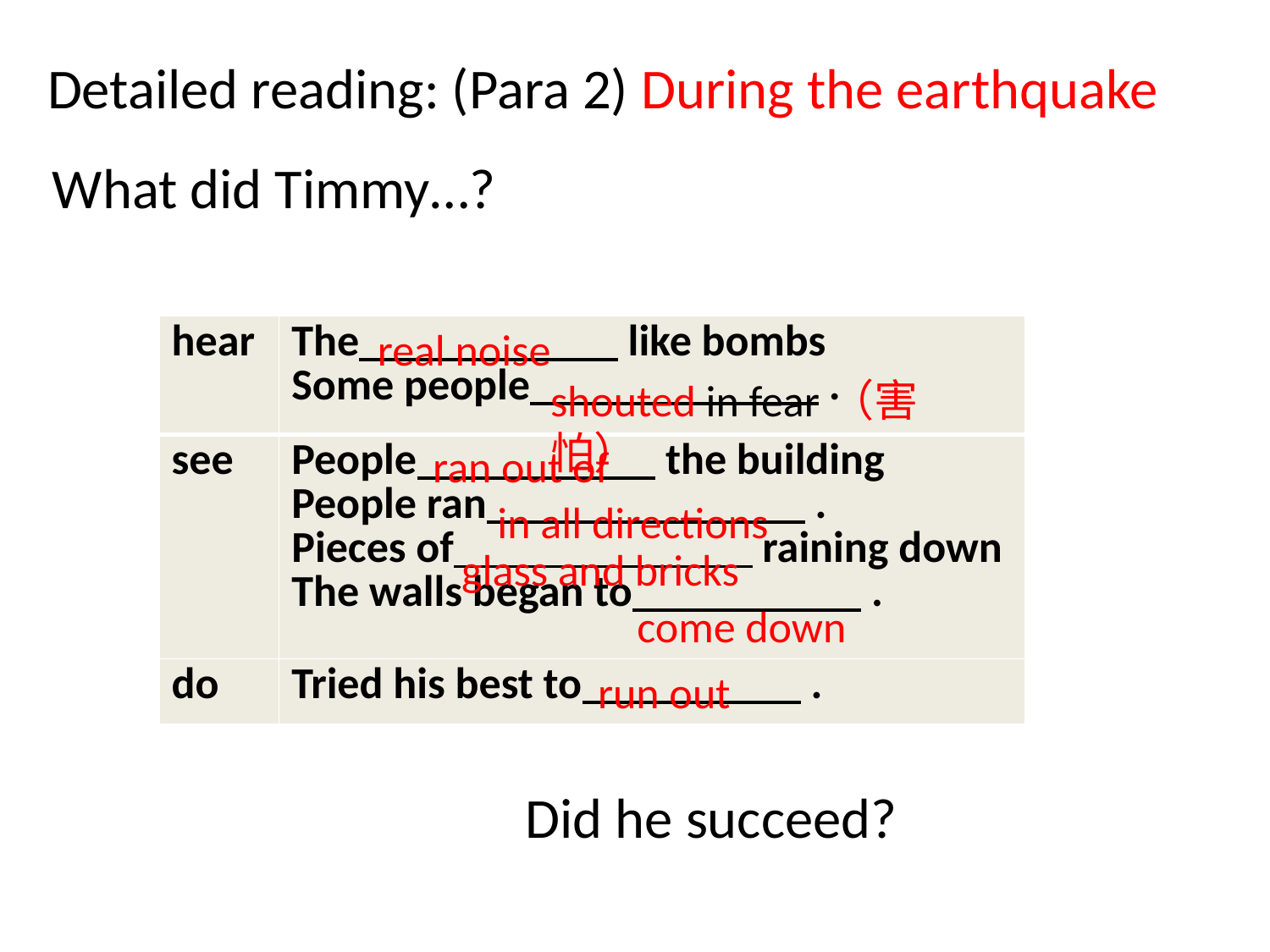

Detailed reading: (Para 2) During the earthquake
What did Timmy…?
| hear | The like bombs Some people . |
| --- | --- |
| see | People the building People ran . Pieces of raining down The walls began to . |
| do | Tried his best to . |
real noise
shouted in fear（害怕）
ran out of
 in all directions
glass and bricks
come down
run out
Did he succeed?